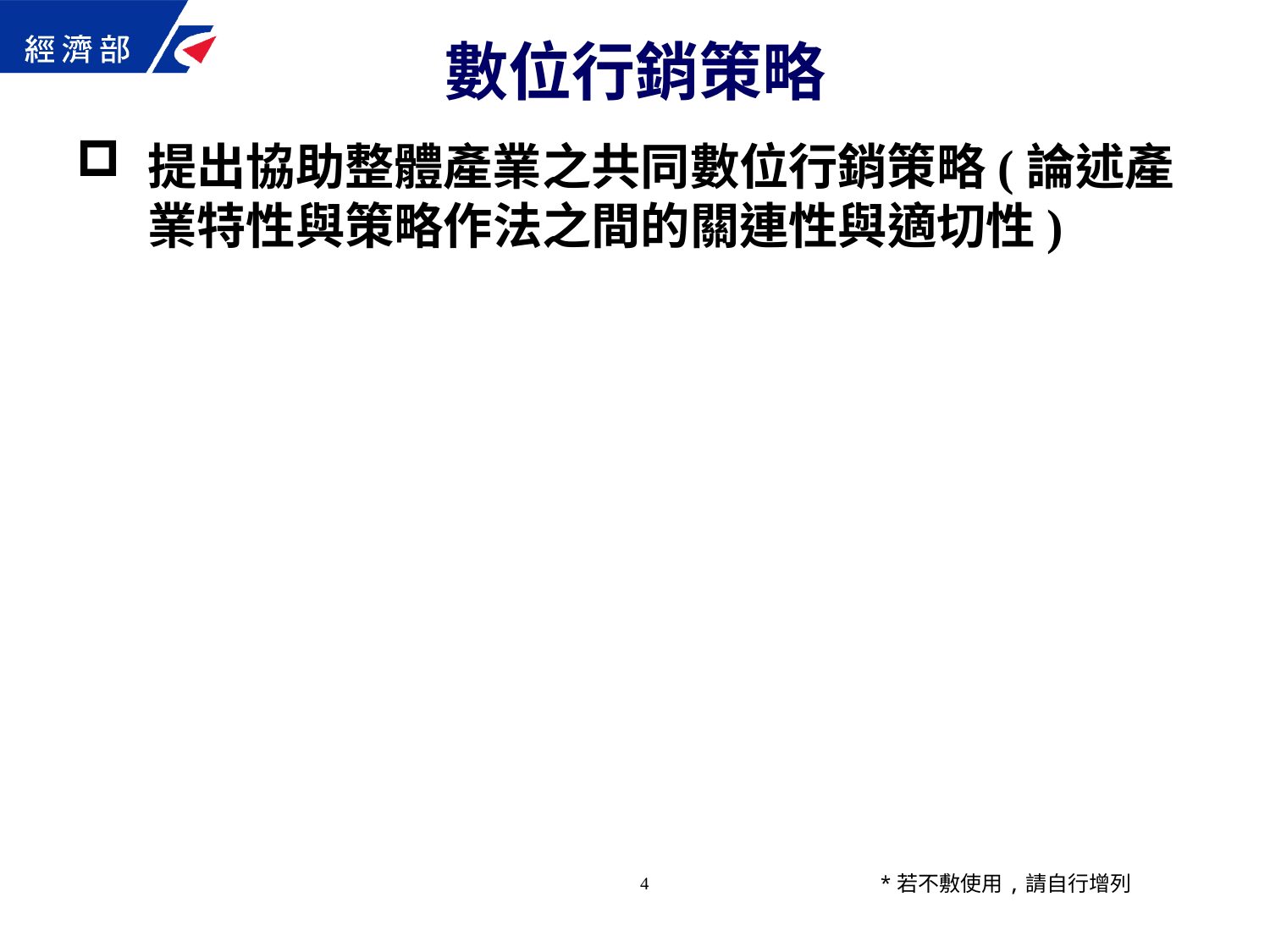

# 數位行銷策略
提出協助整體產業之共同數位行銷策略(論述產業特性與策略作法之間的關連性與適切性)
*若不敷使用,請自行增列
4